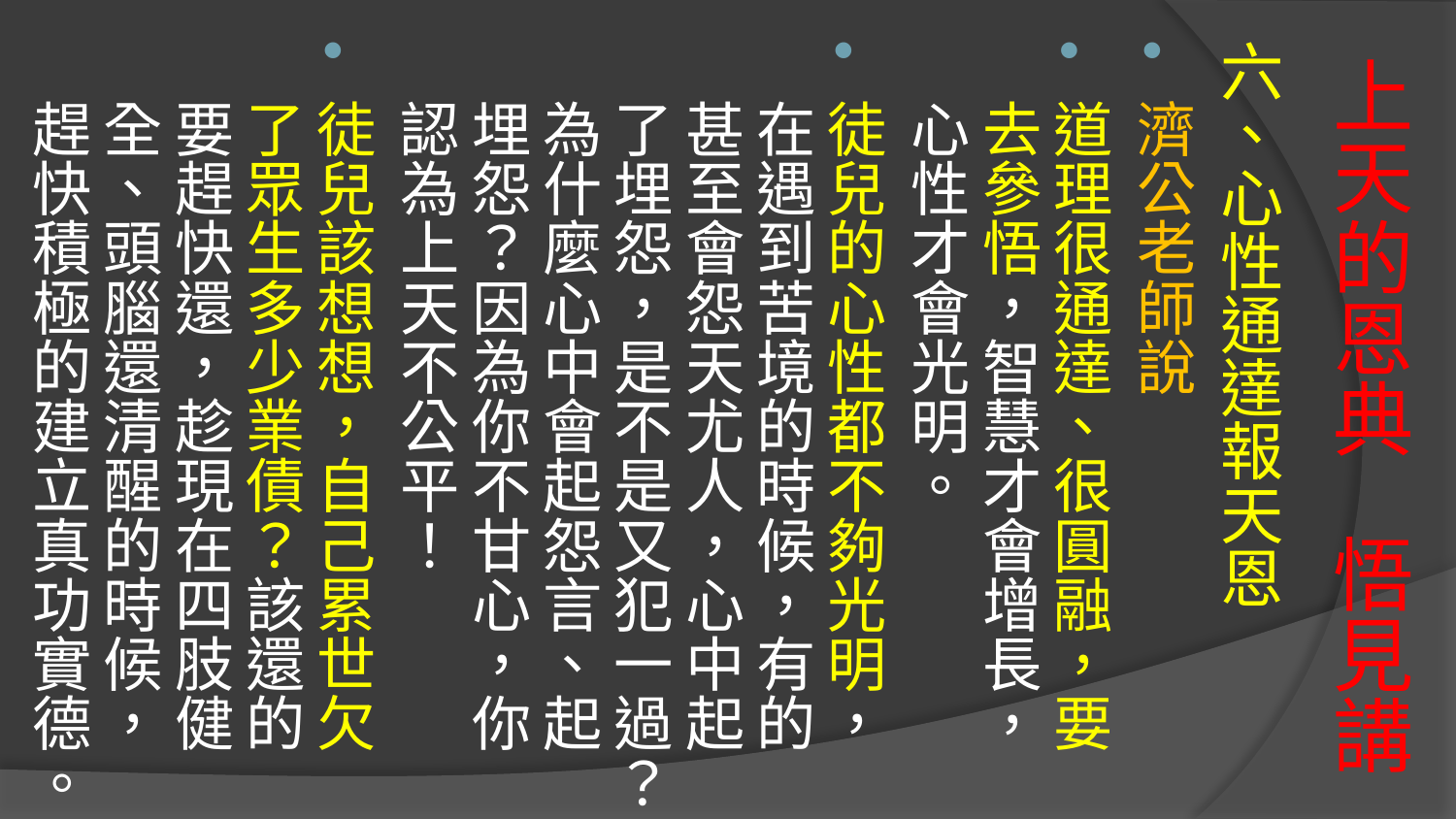

六、心性通達報天恩
濟公老師說
道理很通達、很圓融，要去參悟，智慧才會增長，心性才會光明。
徒兒的心性都不夠光明，在遇到苦境的時候，有的甚至會怨天尤人，心中起了埋怨，是不是又犯一過？為什麼心中會起怨言、起埋怨？因為你不甘心，你認為上天不公平！
徒兒該想想，自己累世欠了眾生多少業債？該還的要趕快還，趁現在四肢健全、頭腦還清醒的時候，趕快積極的建立真功實德。
# 上天的恩典    悟見講